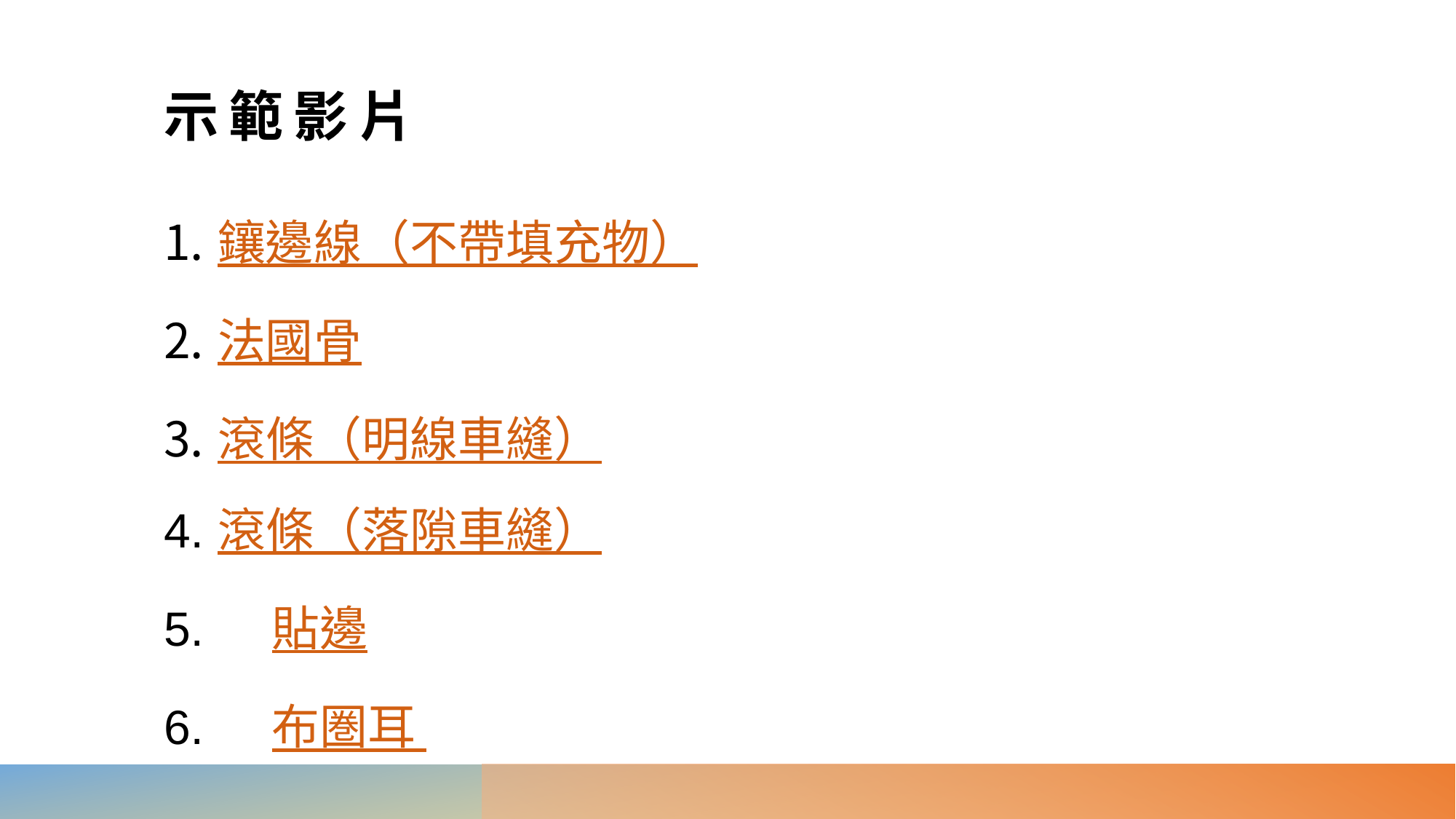

# 示範影片
鑲邊線（不帶填充物）
法國骨
滾條（明線車縫）
4.	滾條（落隙車縫）
5.	貼邊
6.	布圏耳